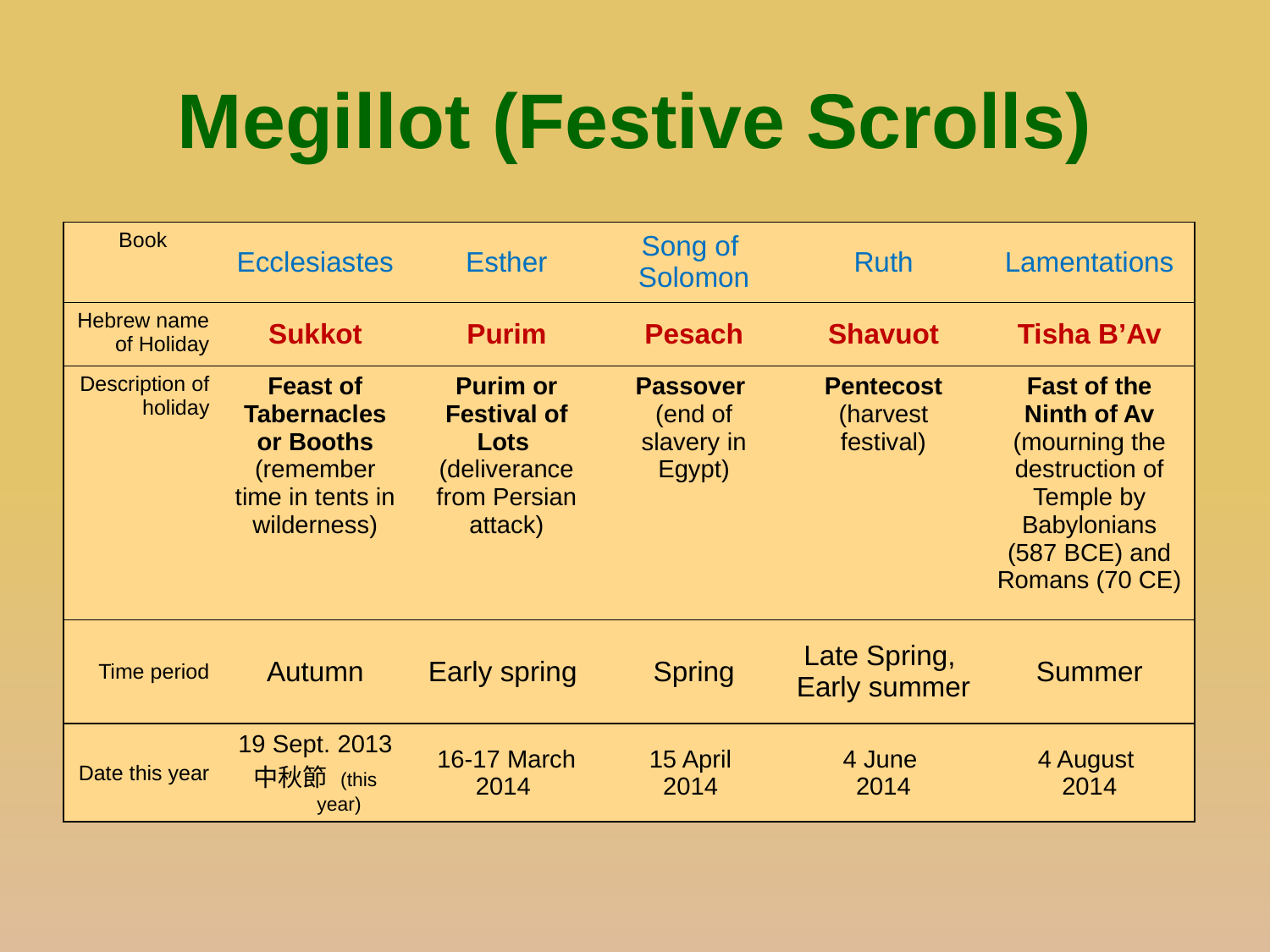

# Megillot (Festive Scrolls)
| Book | Ecclesiastes | Esther | Song of Solomon | Ruth | Lamentations |
| --- | --- | --- | --- | --- | --- |
| Hebrew name of Holiday | Sukkot | Purim | Pesach | Shavuot | Tisha B’Av |
| Description of holiday | Feast of Tabernacles or Booths (remember time in tents in wilderness) | Purim or Festival of Lots (deliverance from Persian attack) | Passover (end of slavery in Egypt) | Pentecost (harvest festival) | Fast of the Ninth of Av (mourning the destruction of Temple by Babylonians (587 BCE) and Romans (70 CE) |
| Time period | Autumn | Early spring | Spring | Late Spring, Early summer | Summer |
| Date this year | 19 Sept. 2013 中秋節 (this year) | 16-17 March 2014 | 15 April 2014 | 4 June 2014 | 4 August 2014 |